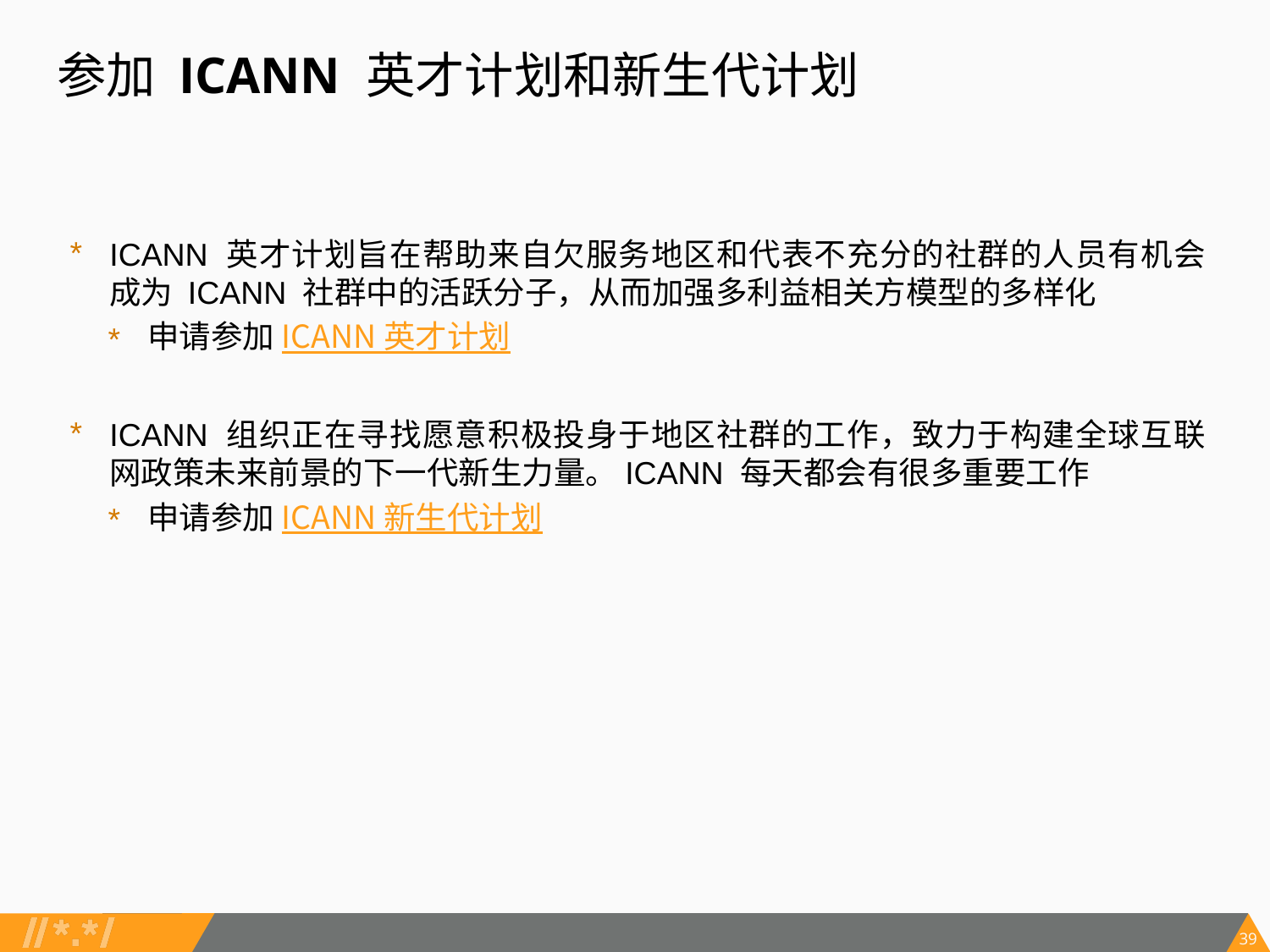

参加 ICANN 英才计划和新生代计划

ICANN 英才计划旨在帮助来自欠服务地区和代表不充分的社群的人员有机会成为 ICANN 社群中的活跃分子，从而加强多利益相关方模型的多样化
申请参加 ICANN 英才计划

ICANN 组织正在寻找愿意积极投身于地区社群的工作，致力于构建全球互联网政策未来前景的下一代新生力量。ICANN 每天都会有很多重要工作
申请参加 ICANN 新生代计划